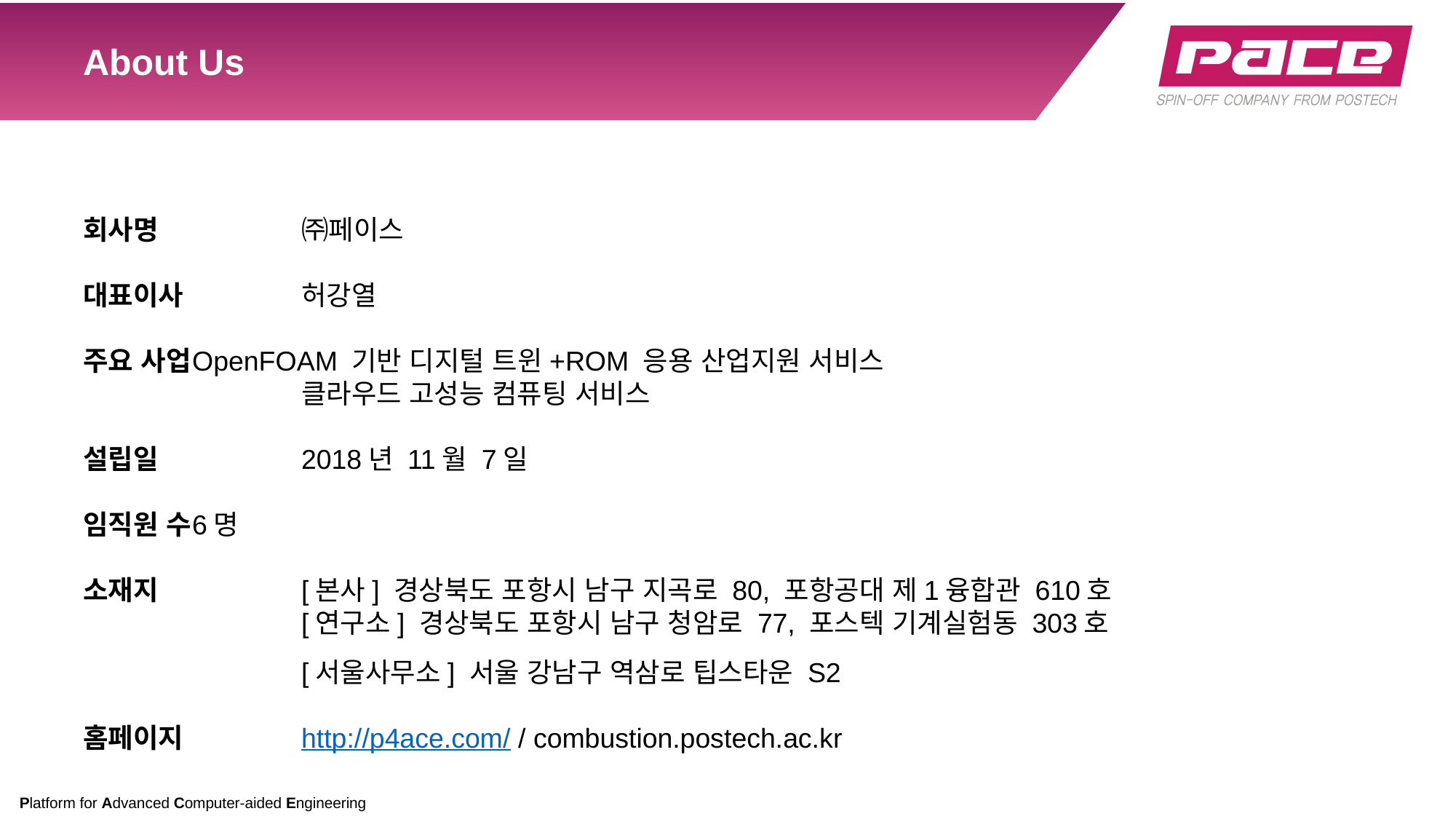

# About Us
회사명		㈜페이스
대표이사		허강열
주요 사업	OpenFOAM 기반 디지털 트윈+ROM 응용 산업지원 서비스
		클라우드 고성능 컴퓨팅 서비스
설립일		2018년 11월 7일
임직원 수	6명
소재지		[본사] 경상북도 포항시 남구 지곡로 80, 포항공대 제1융합관 610호
		[연구소] 경상북도 포항시 남구 청암로 77, 포스텍 기계실험동 303호
		[서울사무소] 서울 강남구 역삼로 팁스타운 S2
홈페이지		http://p4ace.com/ / combustion.postech.ac.kr